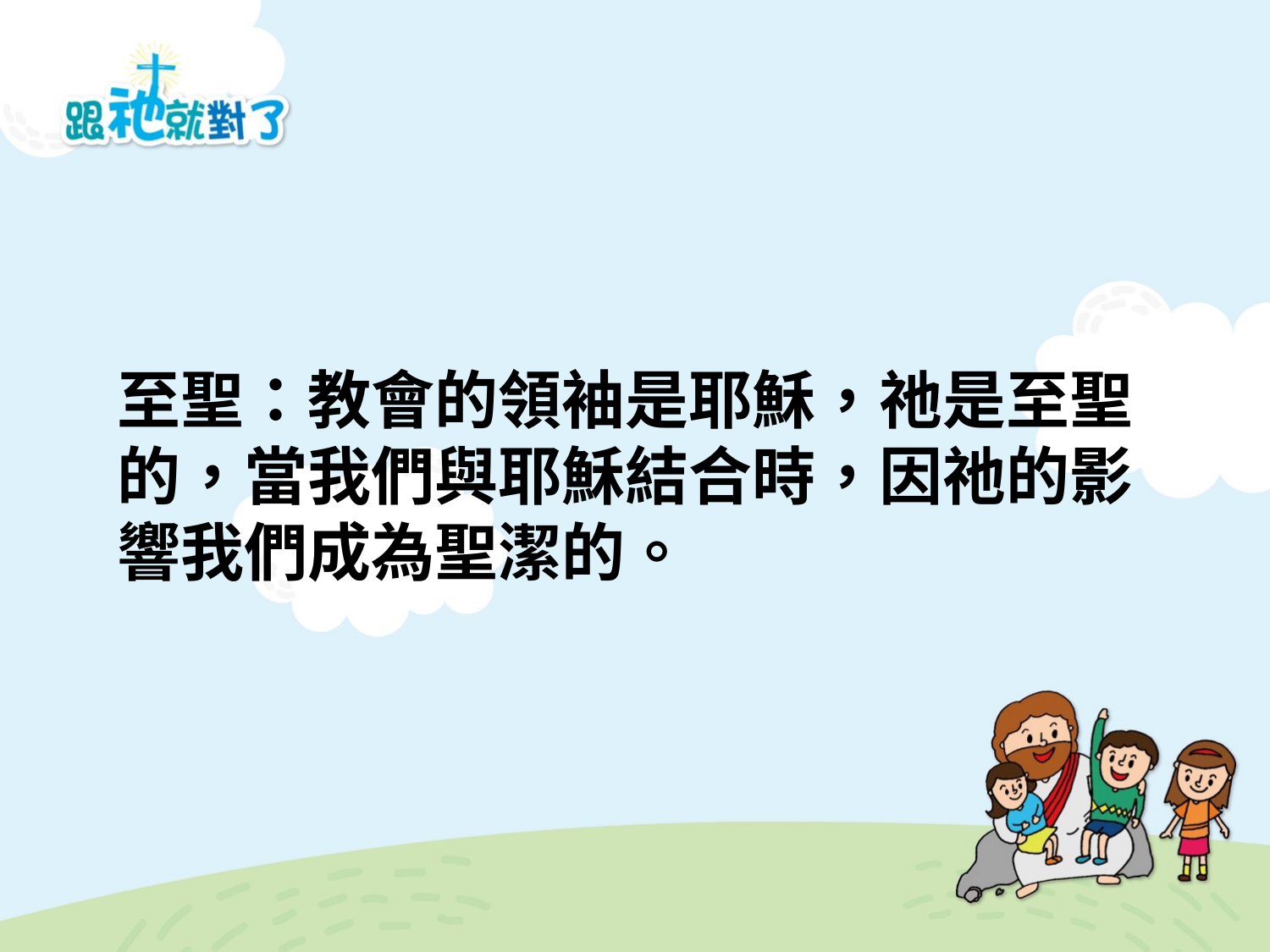

至聖：教會的領袖是耶穌，祂是至聖的，當我們與耶穌結合時，因祂的影響我們成為聖潔的。